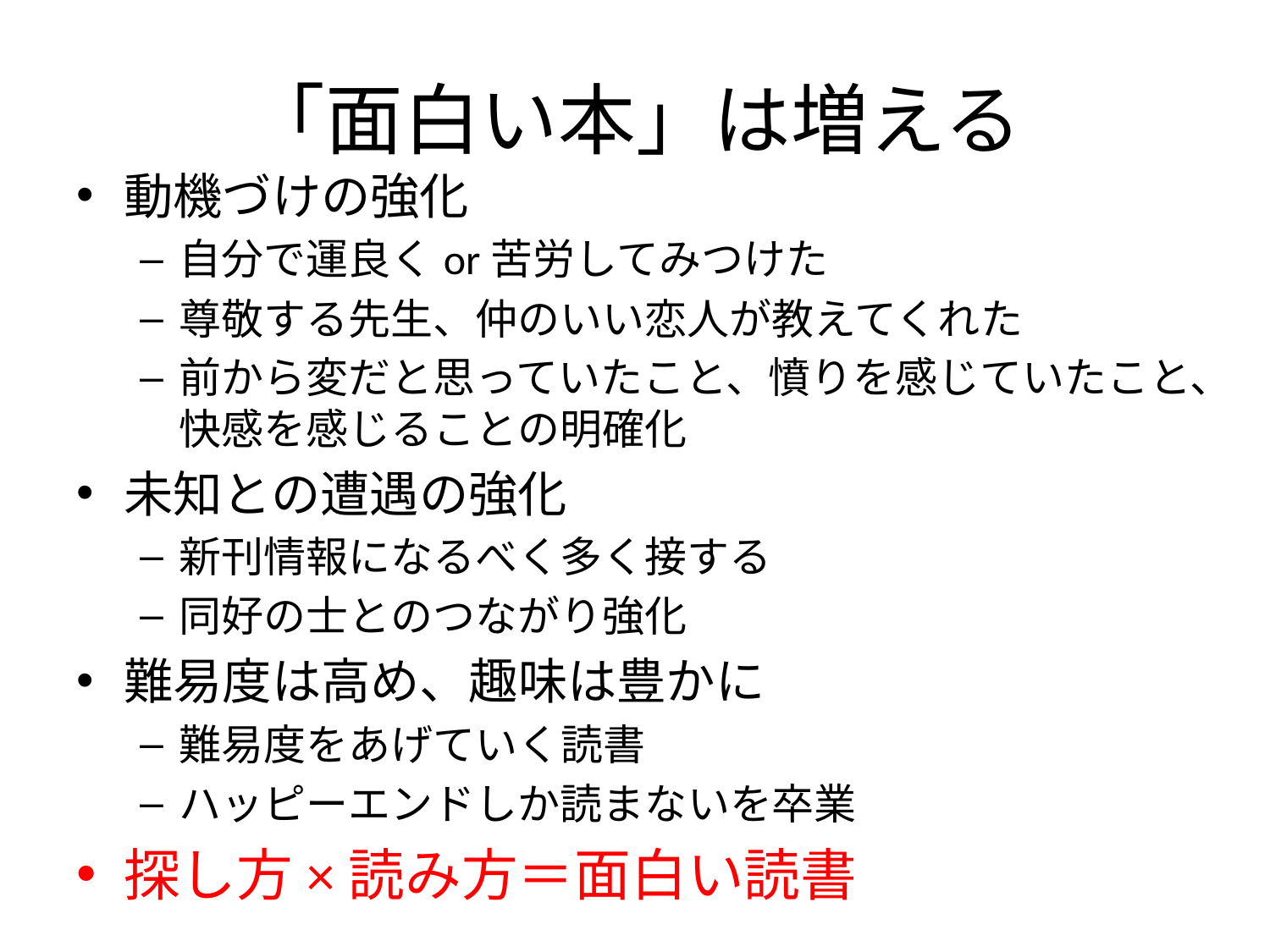

# 「面白い本」は増える
動機づけの強化
自分で運良くor苦労してみつけた
尊敬する先生、仲のいい恋人が教えてくれた
前から変だと思っていたこと、憤りを感じていたこと、快感を感じることの明確化
未知との遭遇の強化
新刊情報になるべく多く接する
同好の士とのつながり強化
難易度は高め、趣味は豊かに
難易度をあげていく読書
ハッピーエンドしか読まないを卒業
探し方×読み方＝面白い読書